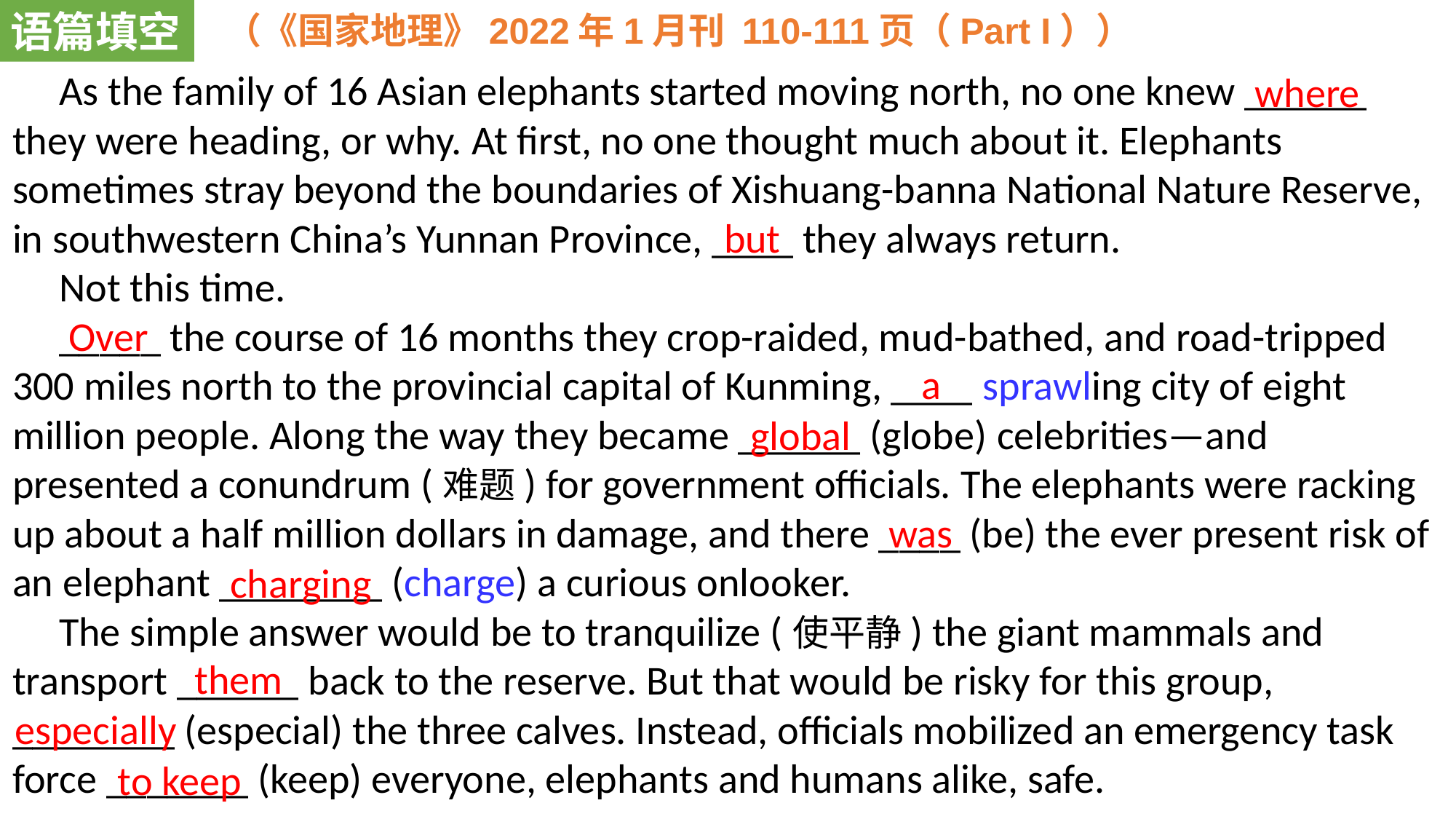

语篇填空
（《国家地理》2022年1月刊 110-111页（Part I））
     As the family of 16 Asian elephants started moving north, no one knew ______ they were heading, or why. At first, no one thought much about it. Elephants sometimes stray beyond the boundaries of Xishuang-banna National Nature Reserve, in southwestern China’s Yunnan Province, ____ they always return.
     Not this time.
     _____ the course of 16 months they crop-raided, mud-bathed, and road-tripped 300 miles north to the provincial capital of Kunming, ____ sprawling city of eight million people. Along the way they became ______ (globe) celebrities—and presented a conundrum (难题) for government officials. The elephants were racking up about a half million dollars in damage, and there ____ (be) the ever present risk of an elephant ________ (charge) a curious onlooker.
     The simple answer would be to tranquilize (使平静) the giant mammals and transport ______ back to the reserve. But that would be risky for this group, ________ (especial) the three calves. Instead, officials mobilized an emergency task force _______ (keep) everyone, elephants and humans alike, safe.
where
but
Over
a
global
was
charging
them
especially
to keep